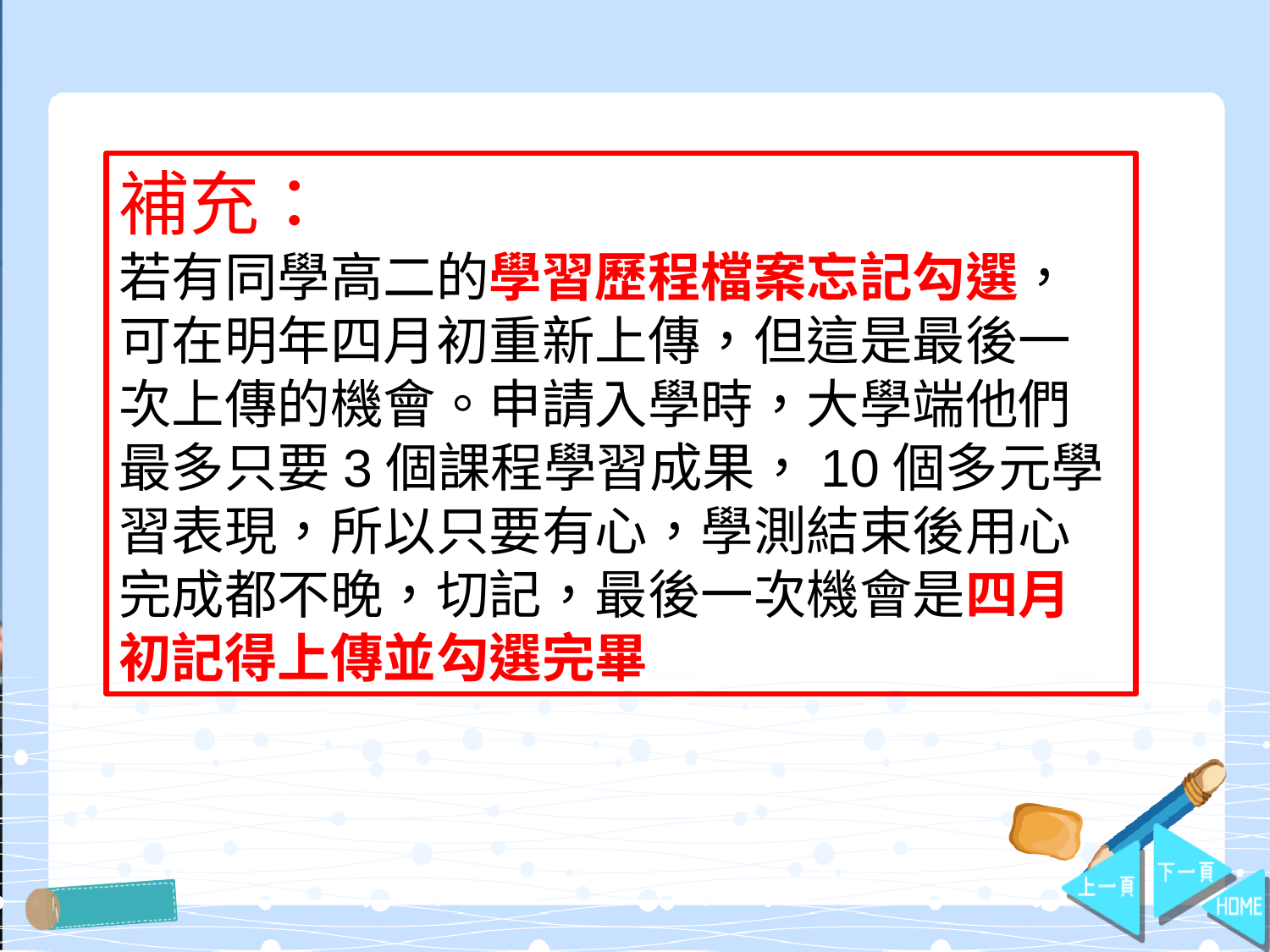

補充：
若有同學高二的學習歷程檔案忘記勾選，可在明年四月初重新上傳，但這是最後一次上傳的機會。申請入學時，大學端他們最多只要3個課程學習成果，10個多元學習表現，所以只要有心，學測結束後用心完成都不晚，切記，最後一次機會是四月初記得上傳並勾選完畢